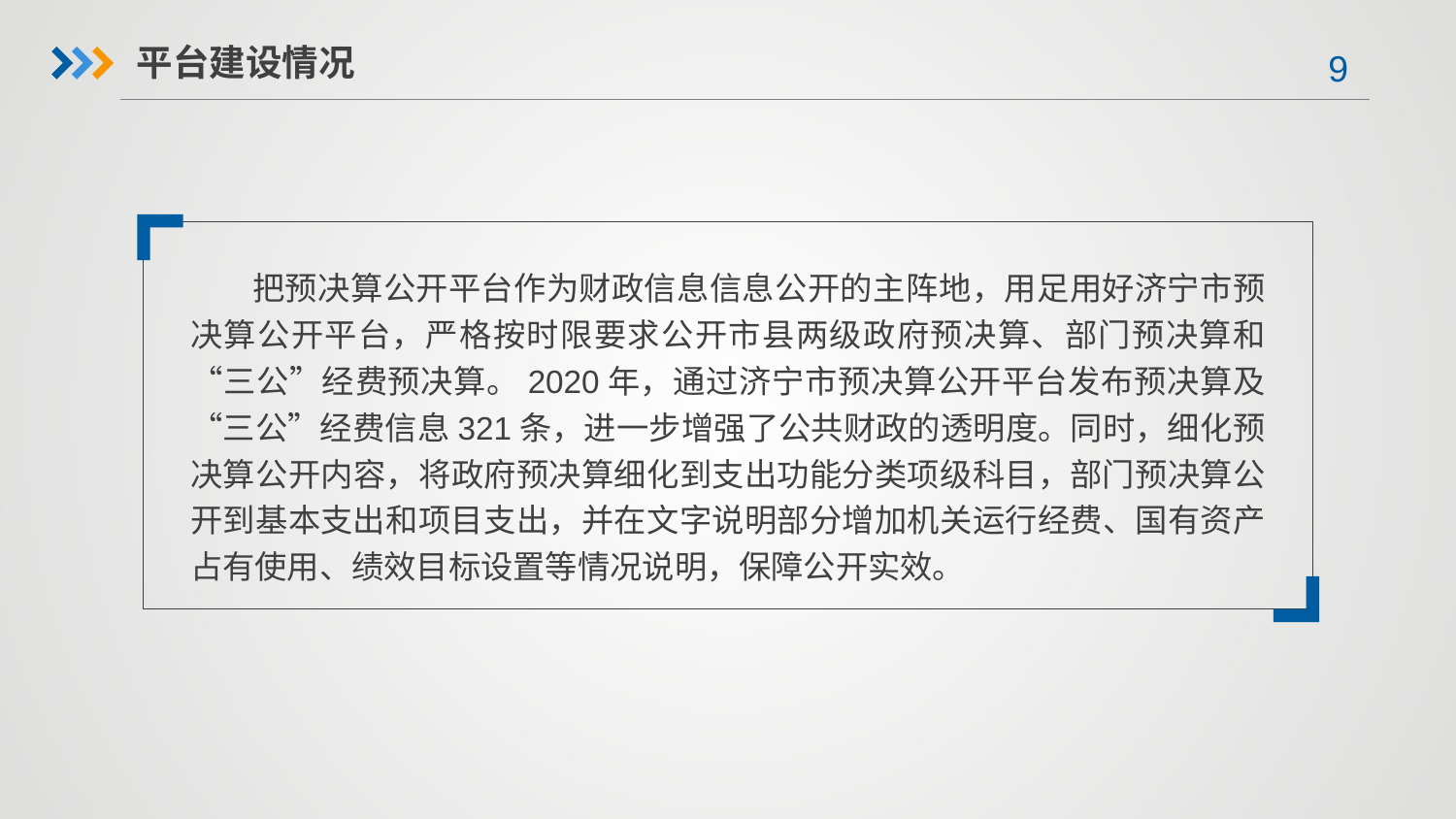

平台建设情况

       把预决算公开平台作为财政信息信息公开的主阵地，用足用好济宁市预决算公开平台，严格按时限要求公开市县两级政府预决算、部门预决算和“三公”经费预决算。2020年，通过济宁市预决算公开平台发布预决算及“三公”经费信息321条，进一步增强了公共财政的透明度。同时，细化预决算公开内容，将政府预决算细化到支出功能分类项级科目，部门预决算公开到基本支出和项目支出，并在文字说明部分增加机关运行经费、国有资产占有使用、绩效目标设置等情况说明，保障公开实效。